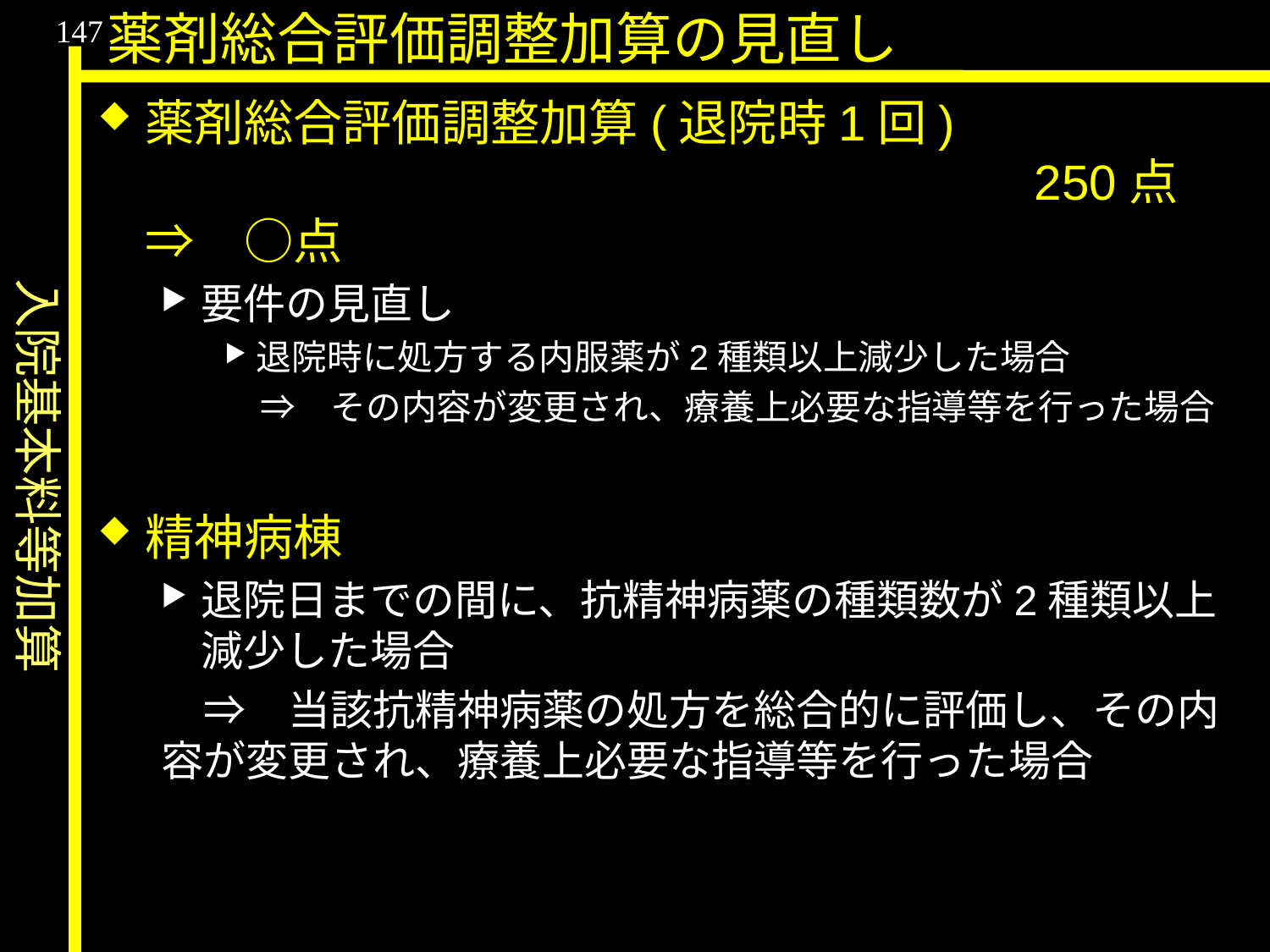

入院基本料等加算
147
薬剤総合評価調整加算の見直し

薬剤総合評価調整加算(退院時1回)									250点　⇒　○点
要件の見直し
退院時に処方する内服薬が2種類以上減少した場合
　⇒　その内容が変更され、療養上必要な指導等を行った場合

精神病棟
退院日までの間に、抗精神病薬の種類数が2種類以上減少した場合
　⇒　当該抗精神病薬の処方を総合的に評価し、その内容が変更され、療養上必要な指導等を行った場合